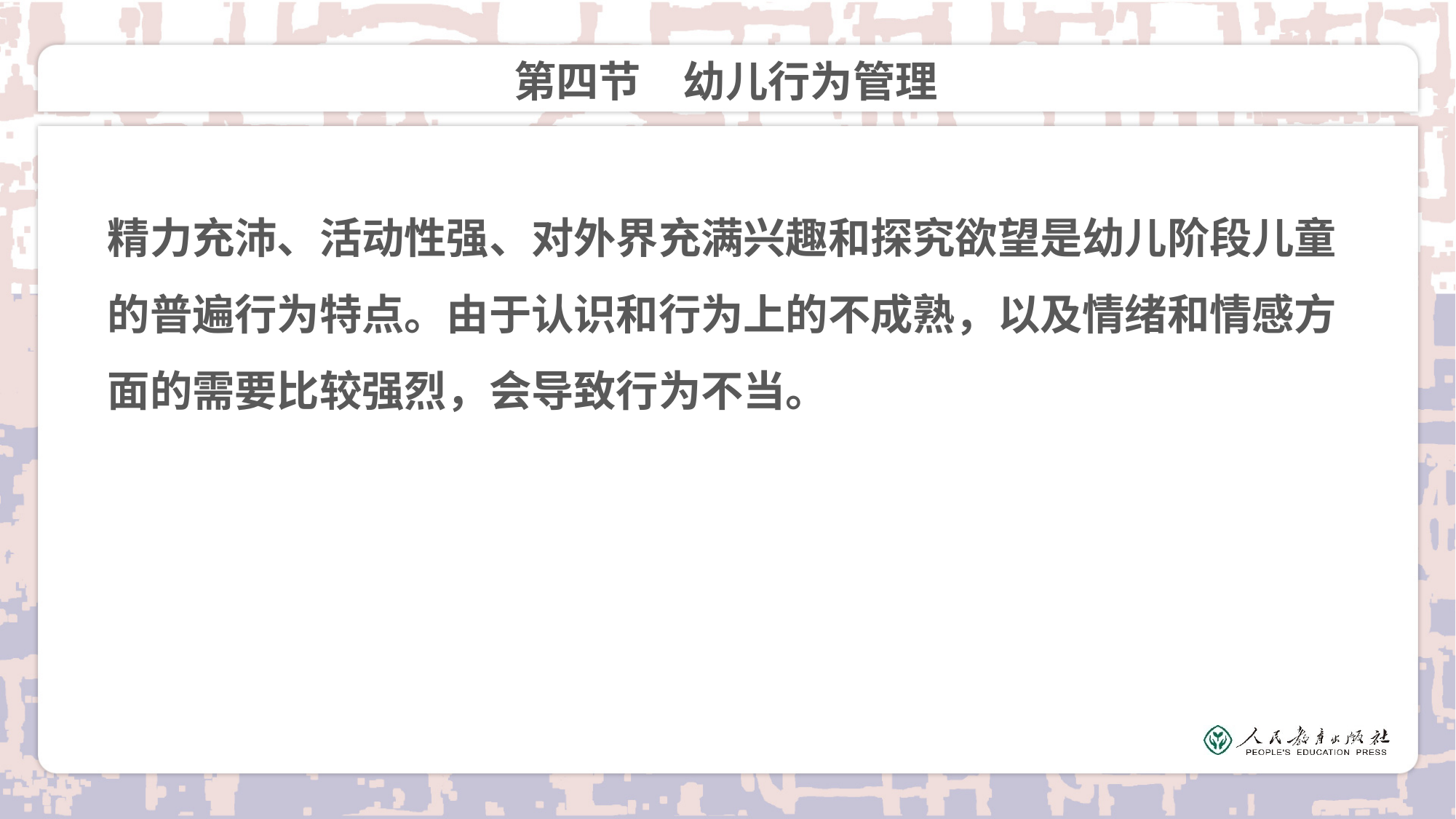

# 第四节　幼儿行为管理
精力充沛、活动性强、对外界充满兴趣和探究欲望是幼儿阶段儿童的普遍行为特点。由于认识和行为上的不成熟，以及情绪和情感方面的需要比较强烈，会导致行为不当。